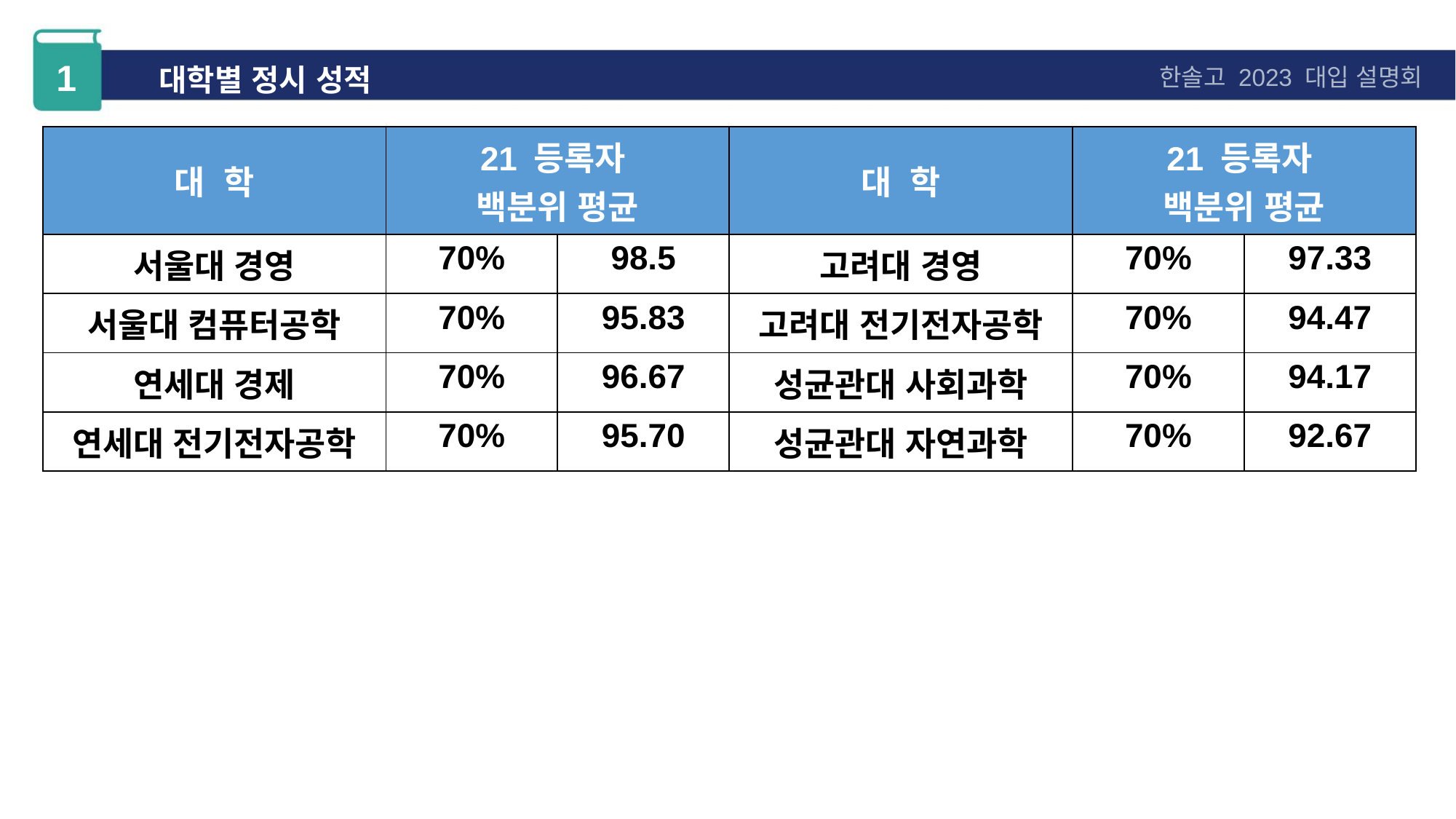

1
대학별 정시 성적
한솔고 2023 대입 설명회
| 대 학 | 21 등록자 백분위 평균 |  | 대 학 | 21 등록자 백분위 평균 |  |
| --- | --- | --- | --- | --- | --- |
| 서울대 경영 | 70% | 98.5 | 고려대 경영 | 70% | 97.33 |
| 서울대 컴퓨터공학 | 70% | 95.83 | 고려대 전기전자공학 | 70% | 94.47 |
| 연세대 경제 | 70% | 96.67 | 성균관대 사회과학 | 70% | 94.17 |
| 연세대 전기전자공학 | 70% | 95.70 | 성균관대 자연과학 | 70% | 92.67 |